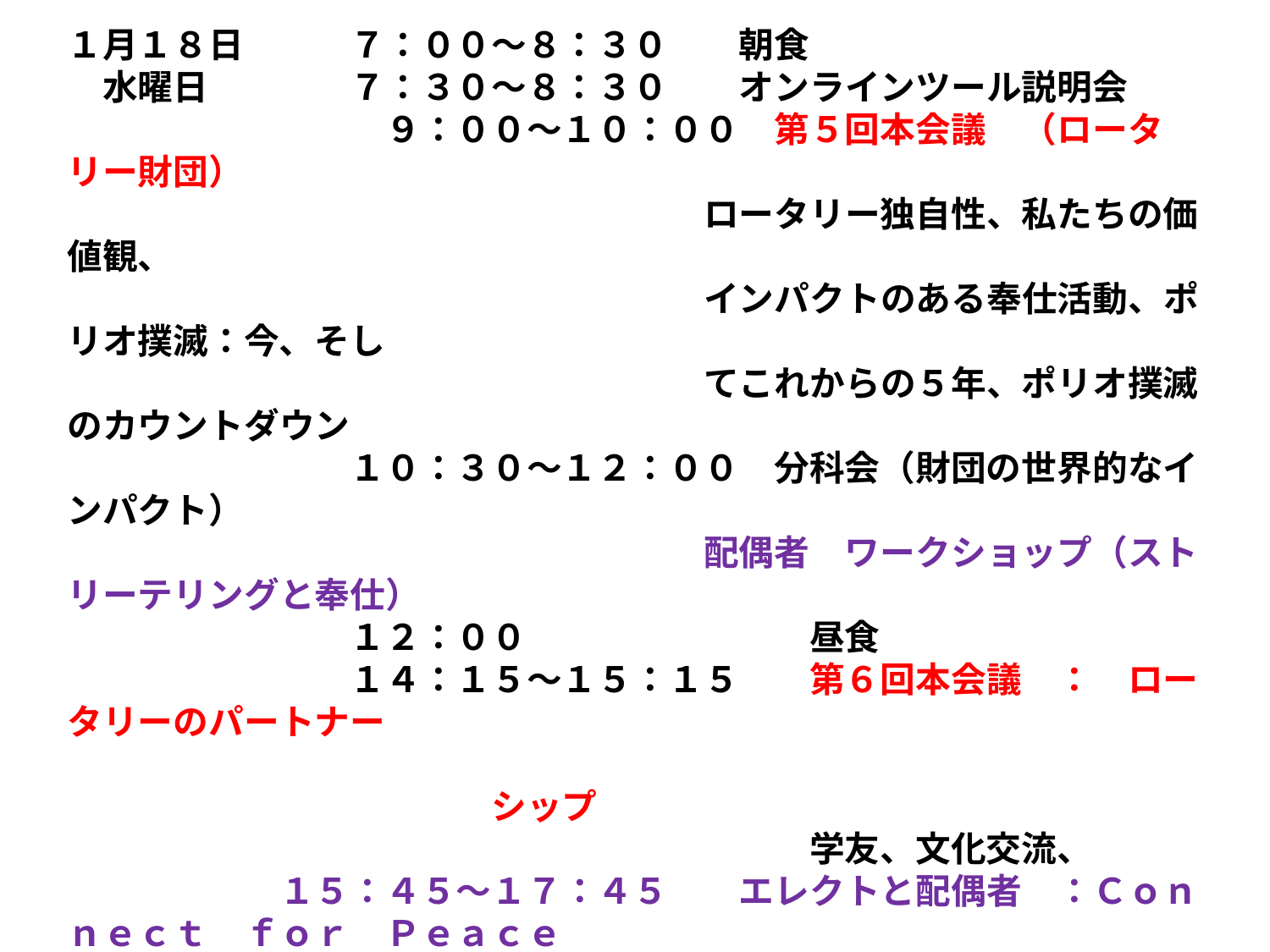

１月１８日　　　７：００～８：３０　　朝食
　水曜日　　　　７：３０～８：３０　　オンラインツール説明会
　　　　　　　　　９：００～１０：００　第５回本会議　（ロータリー財団）
　　　　　　　　　　　　　　　　　　ロータリー独自性、私たちの価値観、
　　　　　　　　　　　　　　　　　　インパクトのある奉仕活動、ポリオ撲滅：今、そし
　　　　　　　　　　　　　　　　　　てこれからの５年、ポリオ撲滅のカウントダウン
　　　　　　　　１０：３０～１２：００　分科会（財団の世界的なインパクト）
　　　　　　　　　　　　　　　　　　配偶者　ワークショップ（ストリーテリングと奉仕）
　　　　　　　　１２：００　　　　　　　　昼食
　　　　　　　　１４：１５～１５：１５　　第６回本会議　：　ロータリーのパートナー
　　　　　　　　　　　　　　　　　　　　　　　　　　　　　　　　　　　　　　　　　　　　シップ
　　　　　　　　　　　　　　　　　　　　　学友、文化交流、
　　　　　　１５：４５～１７：４５　　エレクトと配偶者　：Ｃｏｎｎｅｃｔ　ｆｏｒ　Ｐｅａｃｅ
１月１９日　　　７：００～８：００　　　朝食
　木曜日　　　　７：３０～８：３０　　　オンラインツール説明会
　　　　　　　　　９：００～１０：００　　第７回本会議　公共イメージ
　　　　　　　　　　　　　　　　　　　　「世界で良いこと」を行う価値、ブランドに息
　　　　　　　　　　　　　　　　　　　　吹を：リーダーとしてどう助力できるか、　「世
　　　　　　　　　　　　　　　　　　　　界を変える行動人」：公共イメージキャンペー
　　　　　　　　　　　　　　　　　　　　ンの開始について
　　　　　　　　　１０：３０～１２：００　　分科会　世界にロータリーを伝えるために
　　　　　　　　　　　　　　　　　　　　　配偶者　討論：それぞれの関心におうじて